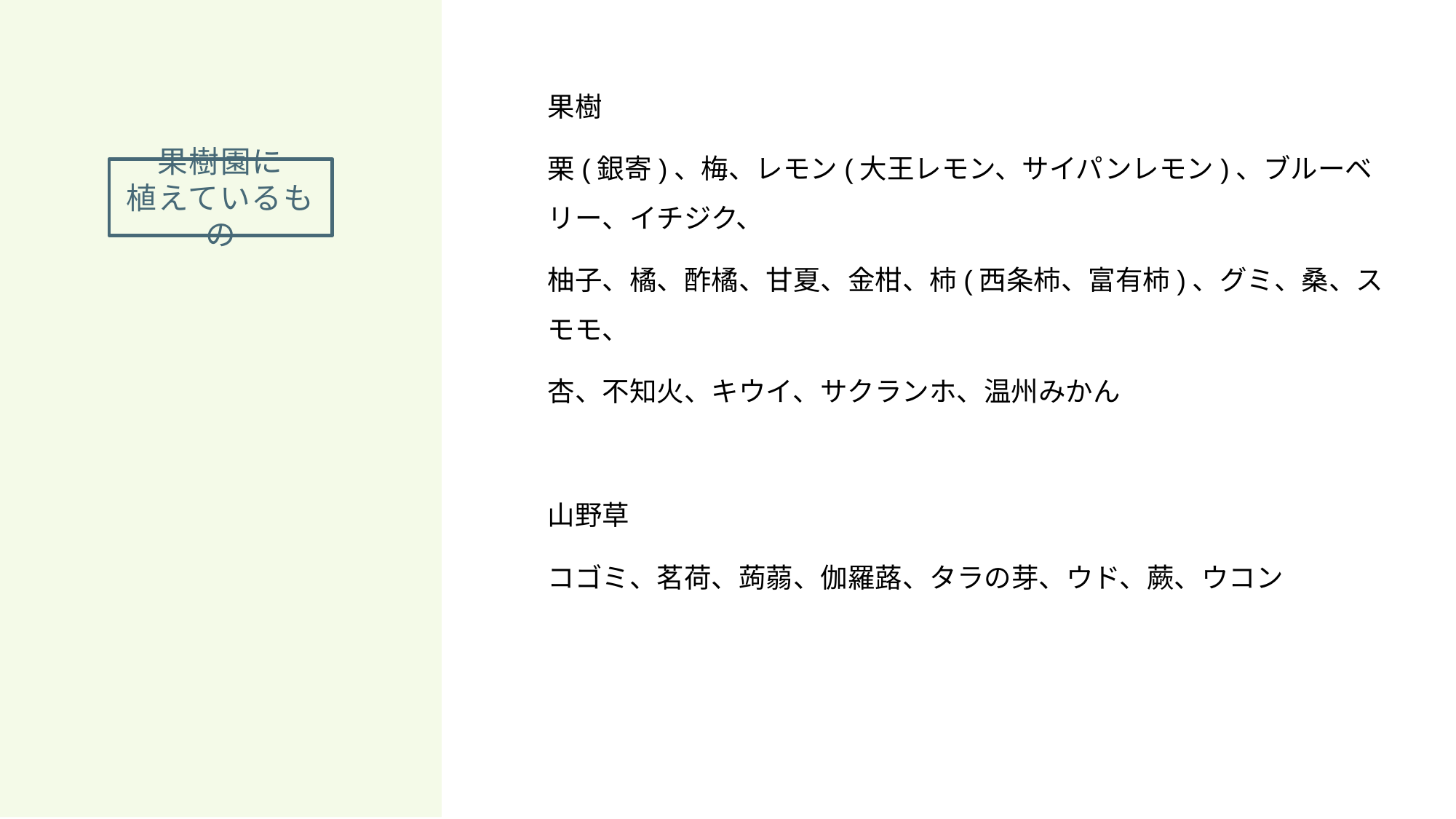

果樹
栗(銀寄)、梅、レモン(大王レモン、サイパンレモン)、ブルーベリー、イチジク、
柚子、橘、酢橘、甘夏、金柑、柿(西条柿、富有柿)、グミ、桑、スモモ、
杏、不知火、キウイ、サクランホ、温州みかん

山野草
コゴミ、茗荷、蒟蒻、伽羅蕗、タラの芽、ウド、蕨、ウコン

# 果樹園に 植えているもの

18